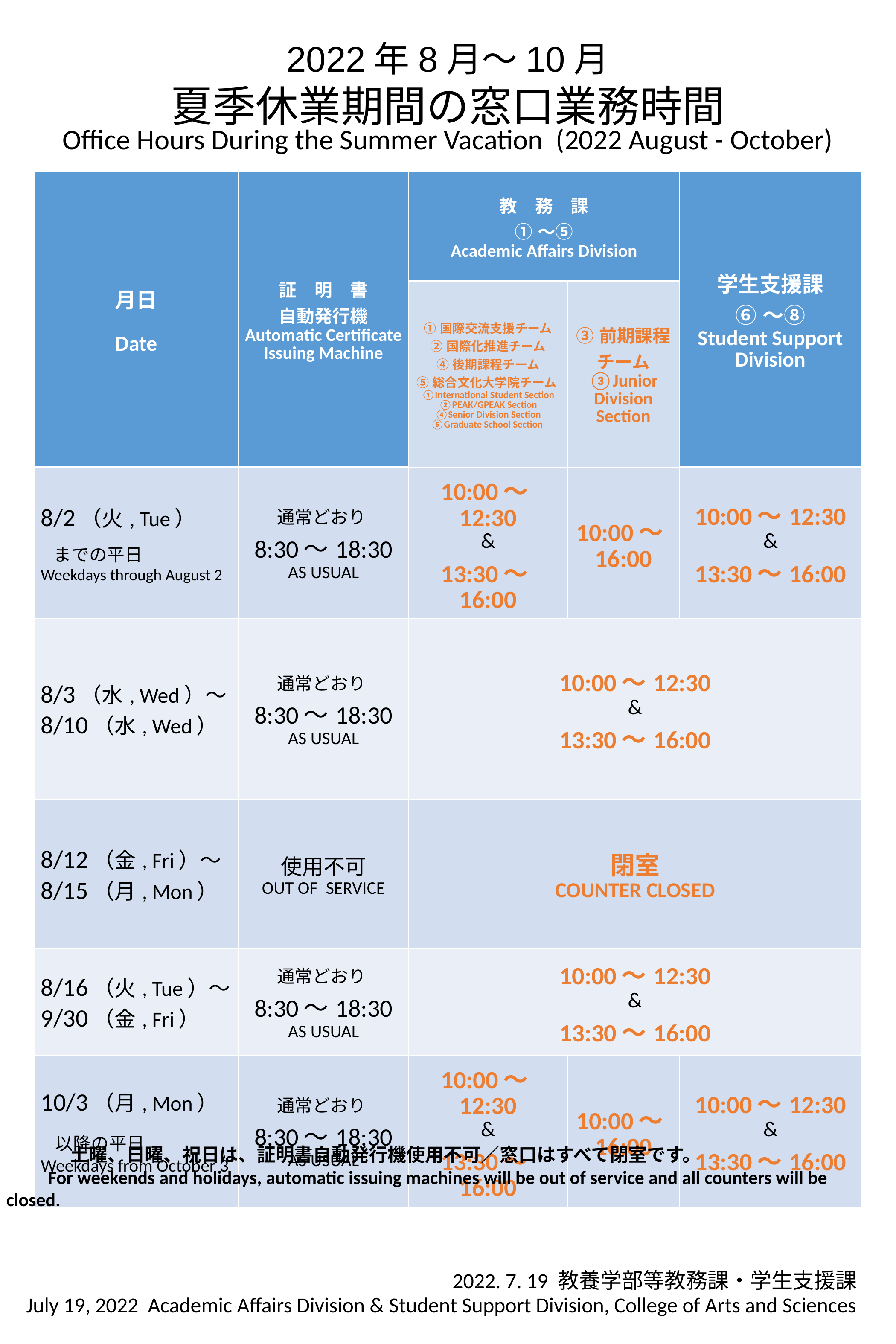

2022年8月～10月
夏季休業期間の窓口業務時間
Office Hours During the Summer Vacation  (2022 August - October)
| 月日 Date | 証　明　書 自動発行機 Automatic Certificate Issuing Machine | 教　務　課 ①～⑤ Academic Affairs Division |  | 学生支援課 ⑥～⑧ Student Support Division |
| --- | --- | --- | --- | --- |
|  |  | ①国際交流支援チーム ②国際化推進チーム ④後期課程チーム ⑤総合文化大学院チーム ①International Student Section ②PEAK/GPEAK Section ④Senior Division Section ⑤Graduate School Section | ③前期課程チーム ③Junior Division Section |  |
| 8/2（火, Tue） までの平日　 Weekdays through August 2 | 通常どおり 8:30～18:30 AS USUAL | 10:00～12:30 & 13:30～16:00 | 10:00～16:00 | 10:00～12:30 & 13:30～16:00 |
| 8/3（水, Wed）～ 8/10（水, Wed） | 通常どおり 8:30～18:30 AS USUAL | 10:00～12:30 & 13:30～16:00 |  |  |
| 8/12（金, Fri）～ 8/15（月, Mon） | 使用不可 OUT OF SERVICE | 閉室 COUNTER CLOSED |  |  |
| 8/16（火, Tue）～ 9/30（金, Fri） | 通常どおり 8:30～18:30 AS USUAL | 10:00～12:30 & 13:30～16:00 |  |  |
| 10/3（月, Mon） 以降の平日 Weekdays from October 3 | 通常どおり 8:30～18:30 AS USUAL | 10:00～12:30 & 13:30～16:00 | 10:00～16:00 | 10:00～12:30 & 13:30～16:00 |
	土曜、日曜、祝日は、証明書自動発行機使用不可／窓口はすべて閉室です。
　　For weekends and holidays, automatic issuing machines will be out of service and all counters will be closed.

2022. 7. 19 教養学部等教務課・学生支援課
July 19, 2022  Academic Affairs Division & Student Support Division, College of Arts and Sciences